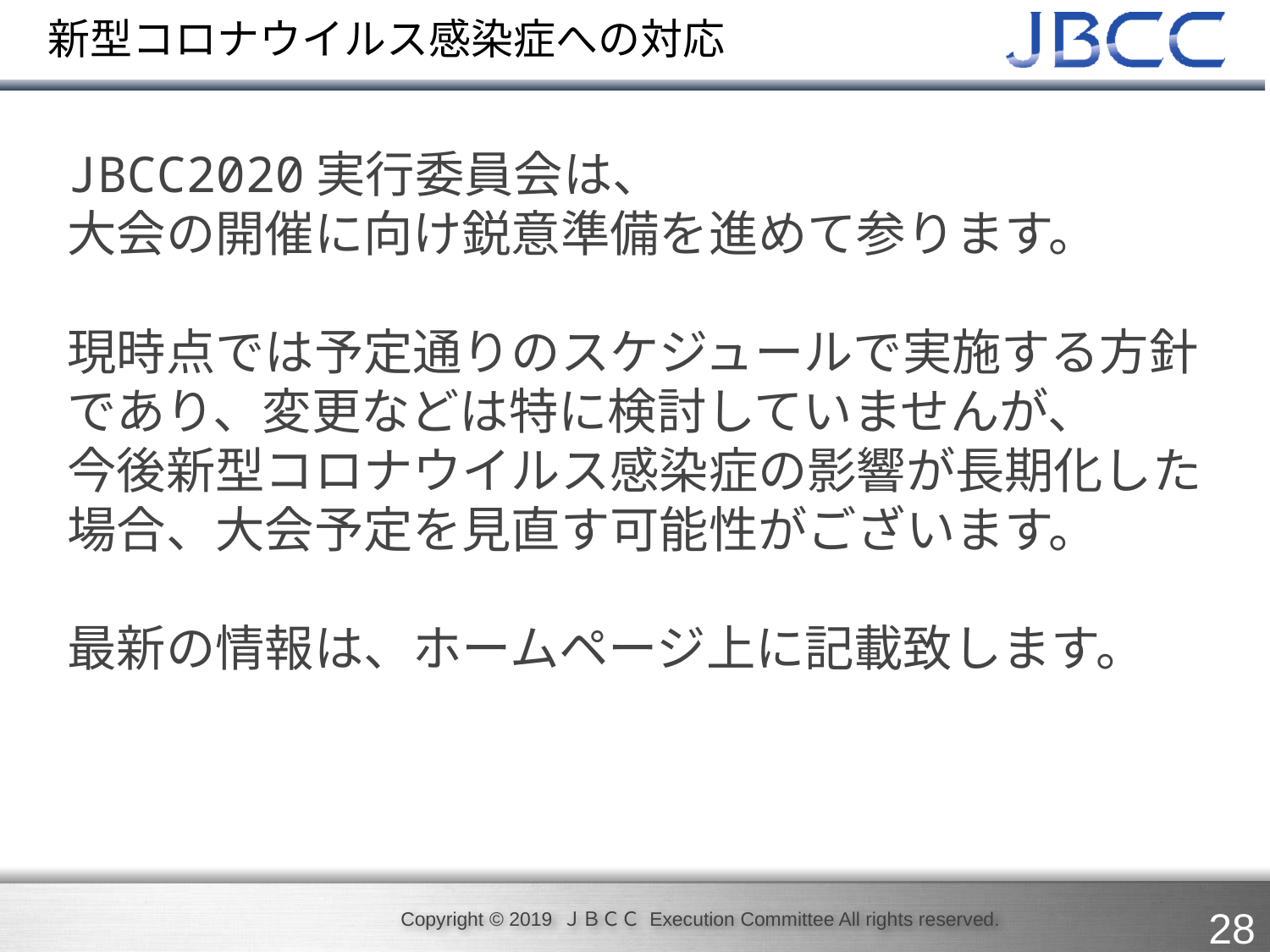

新型コロナウイルス感染症への対応
JBCC2020実行委員会は、
大会の開催に向け鋭意準備を進めて参ります。

現時点では予定通りのスケジュールで実施する方針であり、変更などは特に検討していませんが、
今後新型コロナウイルス感染症の影響が長期化した場合、大会予定を見直す可能性がございます。

最新の情報は、ホームページ上に記載致します。
28